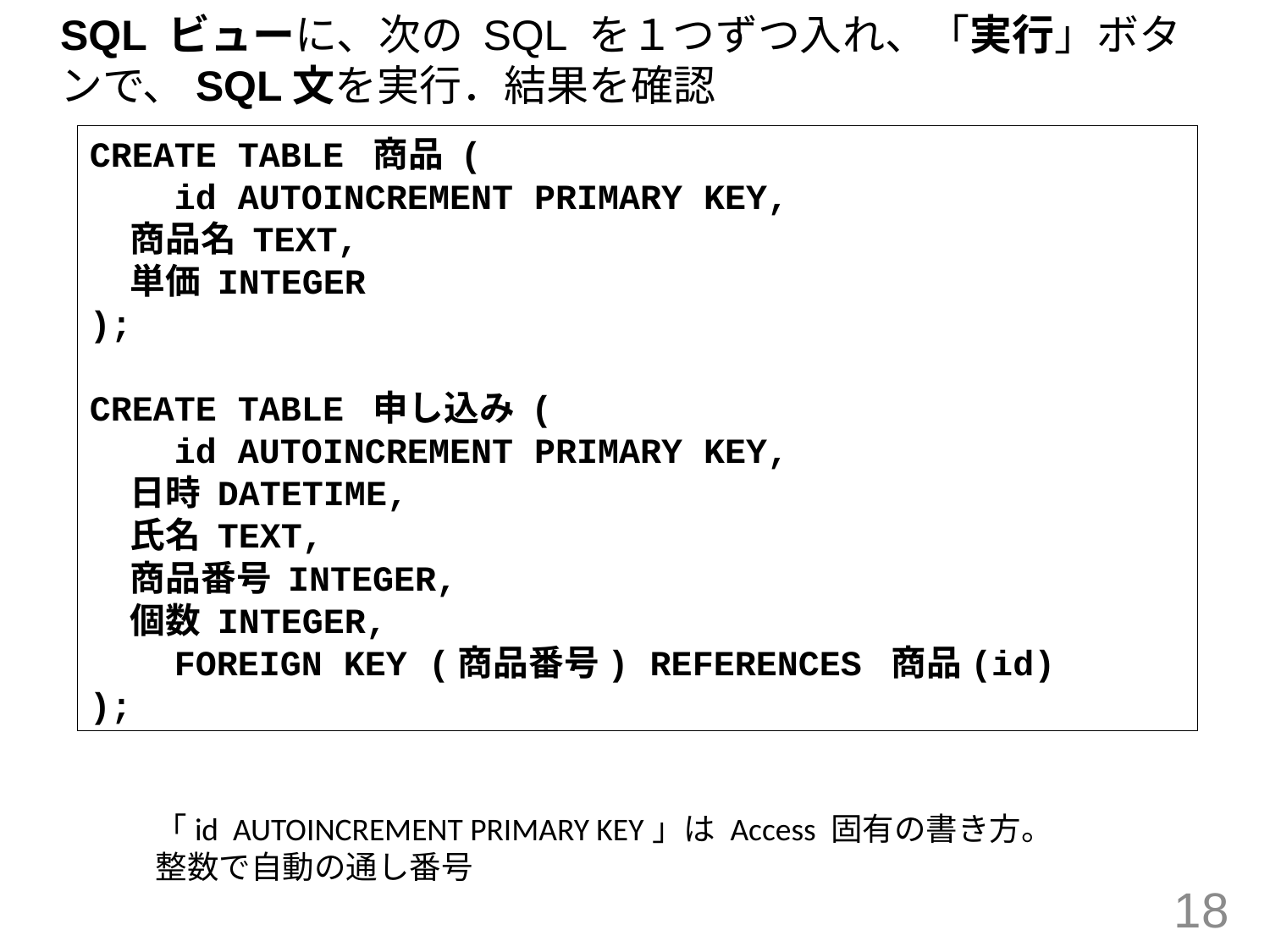

SQL ビューに、次の SQL を１つずつ入れ、「実行」ボタンで、SQL文を実行．結果を確認

CREATE TABLE 商品 (
    id AUTOINCREMENT PRIMARY KEY,
    商品名 TEXT,
    単価 INTEGER
);

CREATE TABLE 申し込み (
    id AUTOINCREMENT PRIMARY KEY,
    日時 DATETIME,
    氏名 TEXT,
    商品番号 INTEGER,
    個数 INTEGER,
    FOREIGN KEY (商品番号) REFERENCES 商品(id)
);

「id  AUTOINCREMENT PRIMARY KEY」は Access 固有の書き方。
整数で自動の通し番号
18